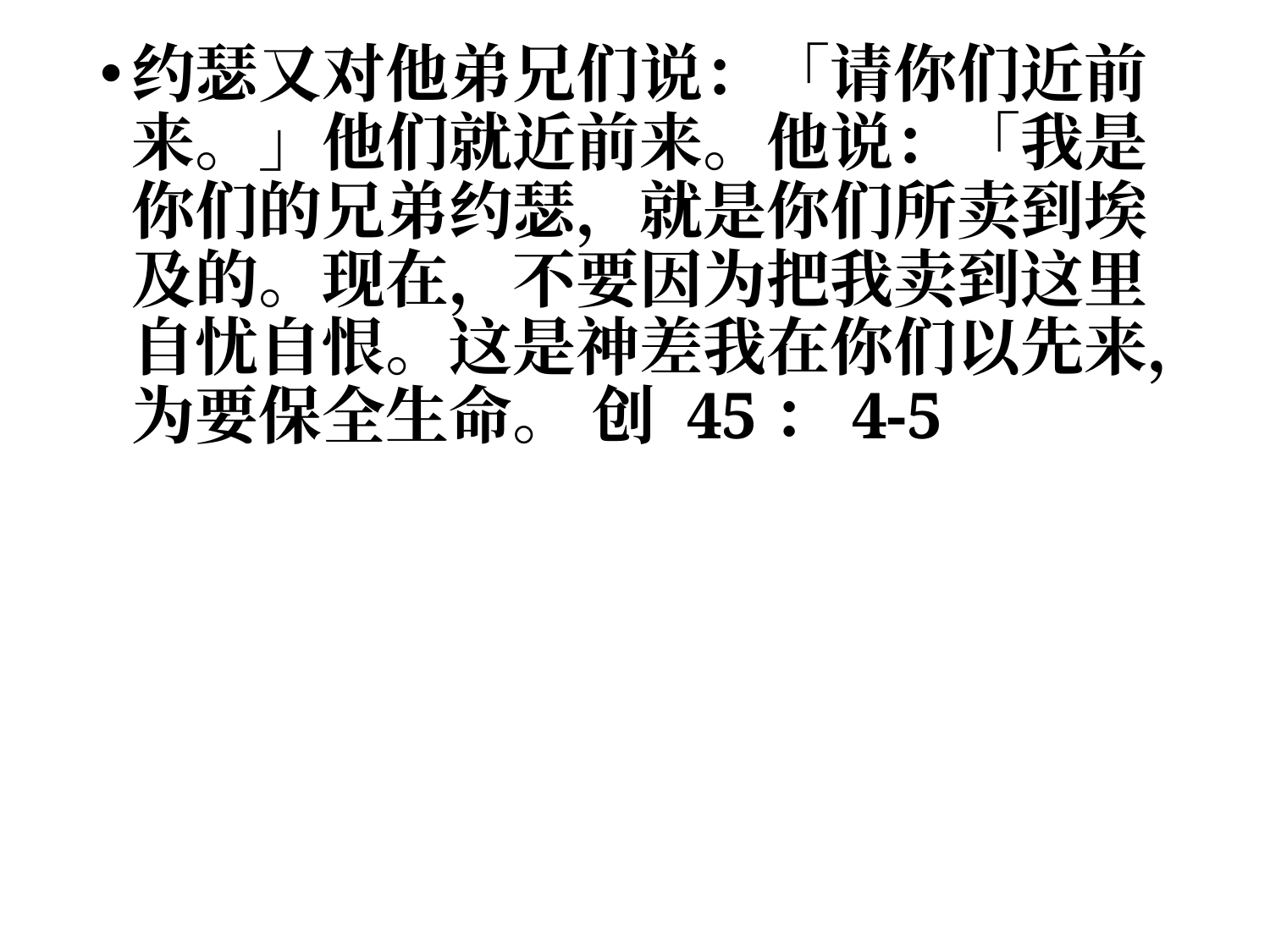

约瑟又对他弟兄们说：「请你们近前来。」他们就近前来。他说：「我是你们的兄弟约瑟，就是你们所卖到埃及的。现在，不要因为把我卖到这里自忧自恨。这是神差我在你们以先来，为要保全生命。 创 45：4-5